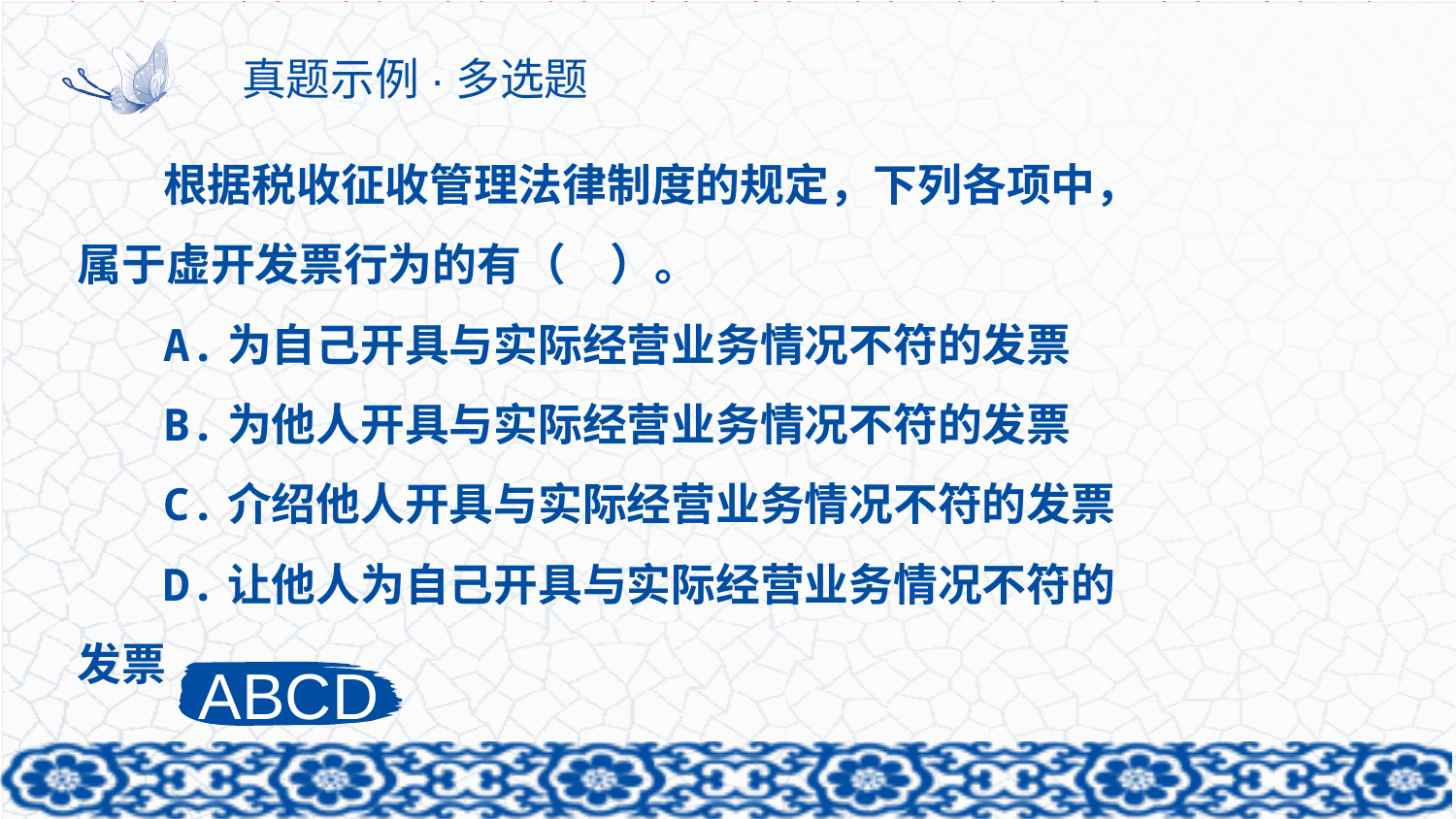

# 真题示例·多选题
根据税收征收管理法律制度的规定，下列各项中，属于虚开发票行为的有（　）。
A.为自己开具与实际经营业务情况不符的发票
B.为他人开具与实际经营业务情况不符的发票
C.介绍他人开具与实际经营业务情况不符的发票
D.让他人为自己开具与实际经营业务情况不符的发票
ABCD